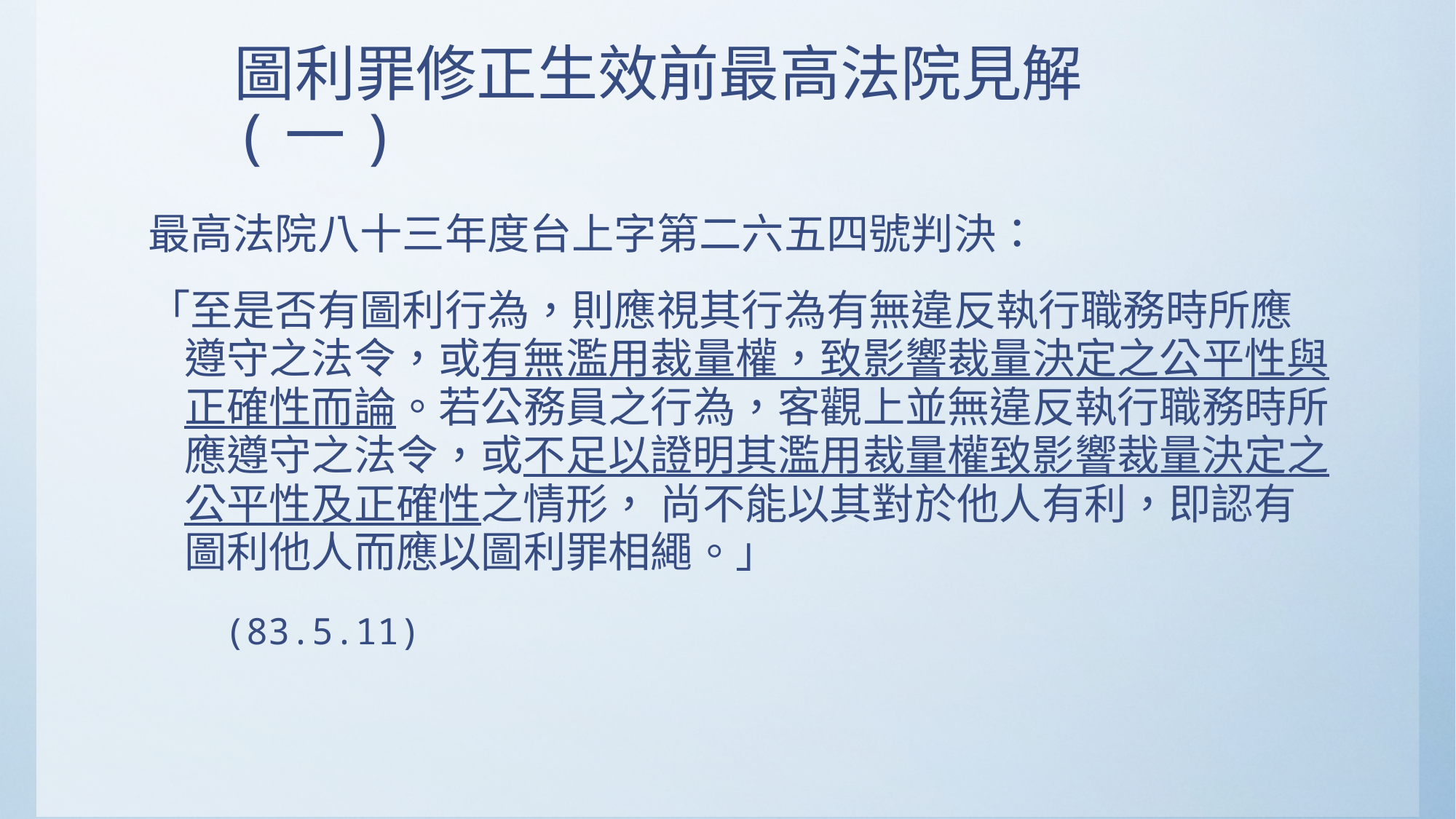

最高法院八十三年度台上字第二六五四號判決：
「至是否有圖利行為，則應視其行為有無違反執行職務時所應遵守之法令，或有無濫用裁量權，致影響裁量決定之公平性與正確性而論。若公務員之行為，客觀上並無違反執行職務時所應遵守之法令，或不足以證明其濫用裁量權致影響裁量決定之公平性及正確性之情形， 尚不能以其對於他人有利，即認有圖利他人而應以圖利罪相繩。」
   (83.5.11)
圖利罪修正生效前最高法院見解(一)